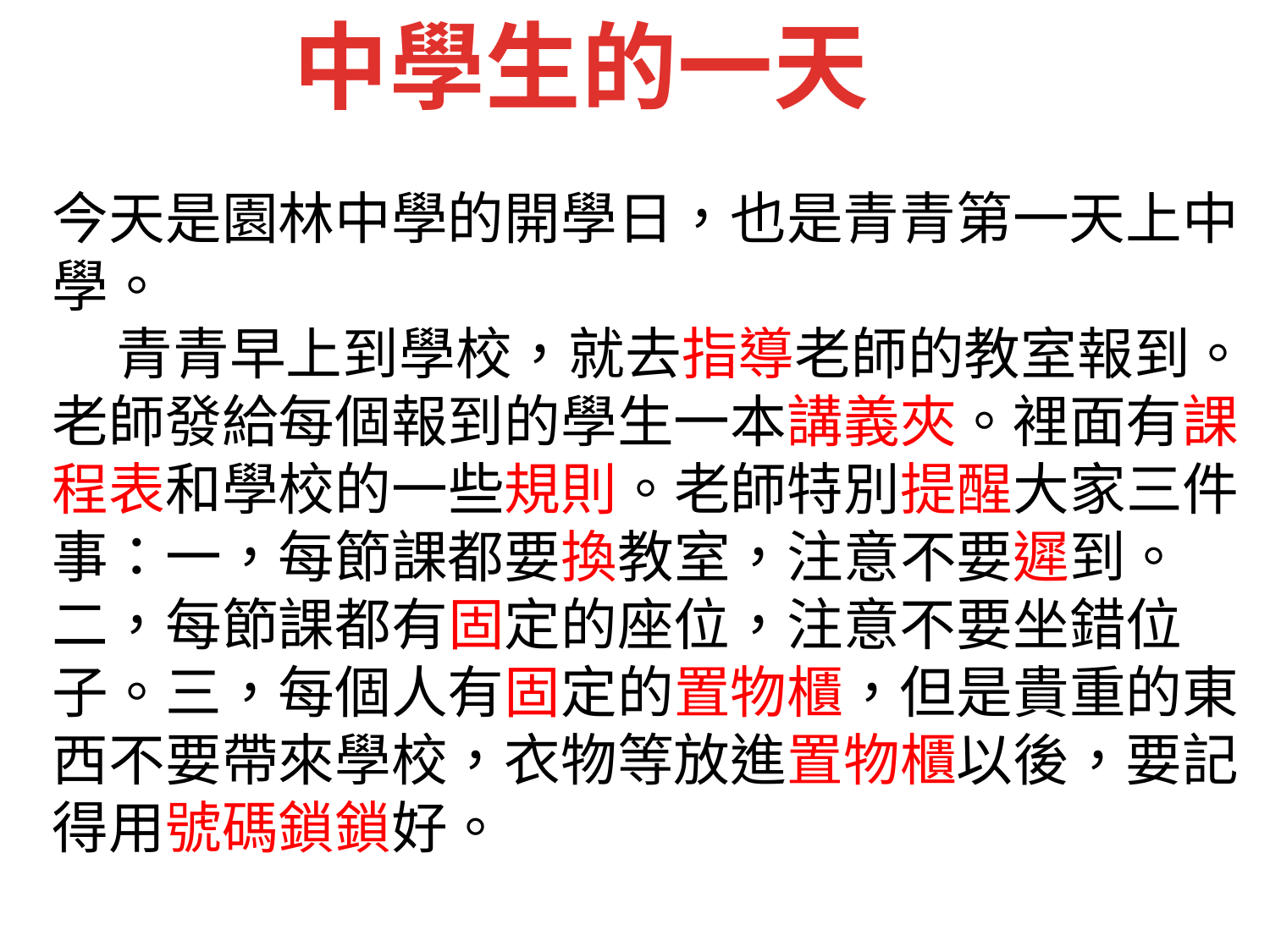

中學生的一天
今天是園林中學的開學日，也是青青第一天上中學。
    青青早上到學校，就去指導老師的教室報到。老師發給每個報到的學生一本講義夾。裡面有課程表和學校的一些規則。老師特別提醒大家三件事：一，每節課都要換教室，注意不要遲到。二，每節課都有固定的座位，注意不要坐錯位子。三，每個人有固定的置物櫃，但是貴重的東西不要帶來學校，衣物等放進置物櫃以後，要記得用號碼鎖鎖好。